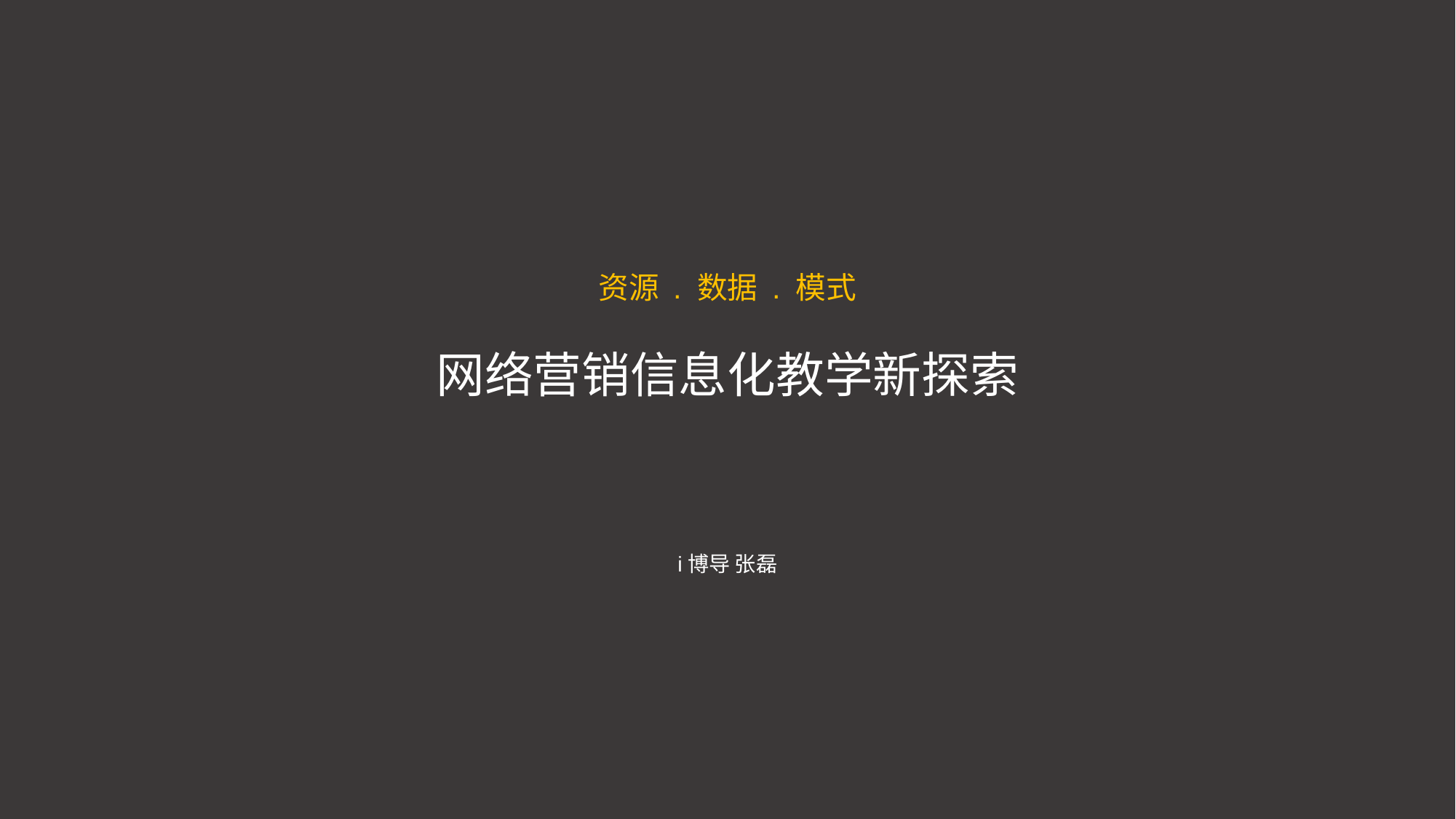

# 资源 . 数据 . 模式
网络营销信息化教学新探索
i博导 张磊